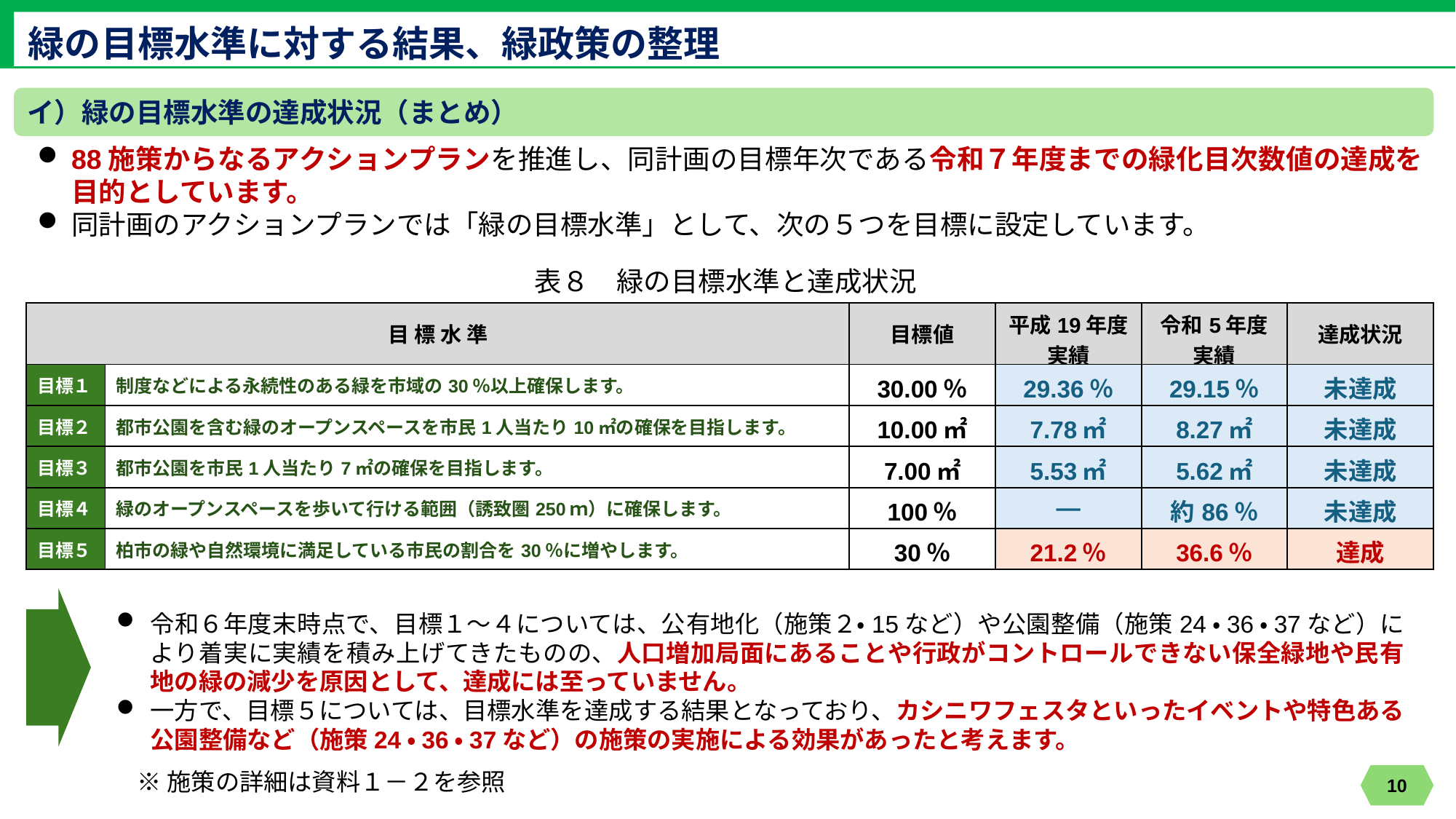

緑の目標水準に対する結果、緑政策の整理
イ）緑の目標水準の達成状況（まとめ）
88施策からなるアクションプランを推進し、同計画の目標年次である令和７年度までの緑化目次数値の達成を目的としています。
同計画のアクションプランでは「緑の目標水準」として、次の５つを目標に設定しています。
表８　緑の目標水準と達成状況
| 目 標 水 準 |  | 目標値 | 平成19年度 実績 | 令和5年度 実績 | 達成状況 |
| --- | --- | --- | --- | --- | --- |
| 目標１ | 制度などによる永続性のある緑を市域の30％以上確保します。 | 30.00％ | 29.36％ | 29.15％ | 未達成 |
| 目標２ | 都市公園を含む緑のオープンスペースを市民1人当たり10㎡の確保を目指します。 | 10.00㎡ | 7.78㎡ | 8.27㎡ | 未達成 |
| 目標３ | 都市公園を市民1人当たり7㎡の確保を目指します。 | 7.00㎡ | 5.53㎡ | 5.62㎡ | 未達成 |
| 目標４ | 緑のオープンスペースを歩いて行ける範囲（誘致圏250ｍ）に確保します。 | 100％ | ― | 約86％ | 未達成 |
| 目標５ | 柏市の緑や自然環境に満足している市民の割合を30％に増やします。 | 30％ | 21.2％ | 36.6％ | 達成 |

令和６年度末時点で、目標１～４については、公有地化（施策２・15など）や公園整備（施策24・36・37など）により着実に実績を積み上げてきたものの、人口増加局面にあることや行政がコントロールできない保全緑地や民有地の緑の減少を原因として、達成には至っていません。
一方で、目標５については、目標水準を達成する結果となっており、カシニワフェスタといったイベントや特色ある公園整備など（施策24・36・37など）の施策の実施による効果があったと考えます。
 ※施策の詳細は資料１－２を参照
10